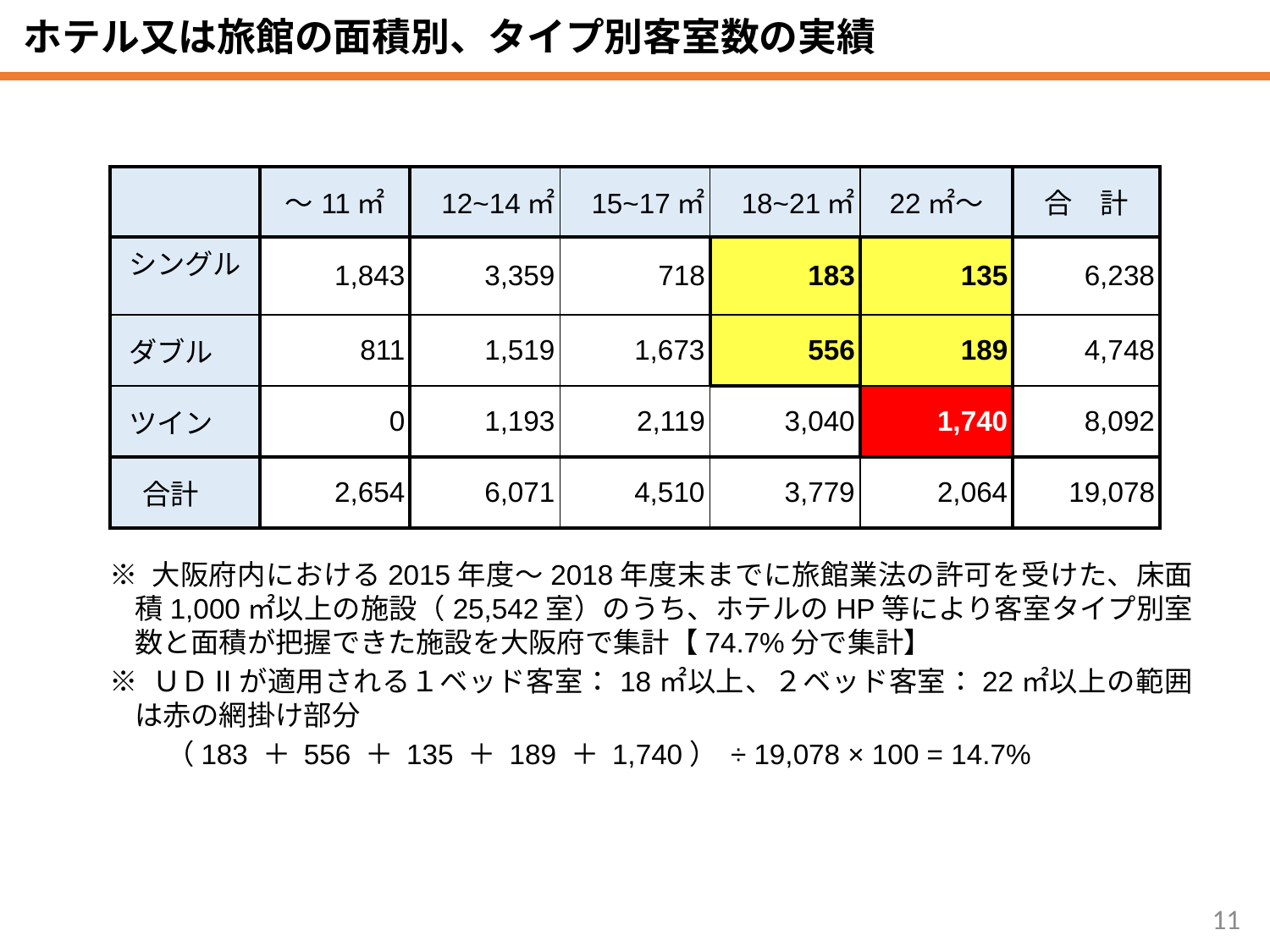

ホテル又は旅館の面積別、タイプ別客室数の実績
|  | ～11㎡ | 12~14㎡ | 15~17㎡ | 18~21㎡ | 22㎡～ | 合　計 |
| --- | --- | --- | --- | --- | --- | --- |
| シングル | 1,843 | 3,359 | 718 | 183 | 135 | 6,238 |
| ダブル | 811 | 1,519 | 1,673 | 556 | 189 | 4,748 |
| ツイン | 0 | 1,193 | 2,119 | 3,040 | 1,740 | 8,092 |
| 合計 | 2,654 | 6,071 | 4,510 | 3,779 | 2,064 | 19,078 |
※ 大阪府内における2015年度～2018年度末までに旅館業法の許可を受けた、床面積1,000㎡以上の施設（25,542室）のうち、ホテルのHP等により客室タイプ別室数と面積が把握できた施設を大阪府で集計【74.7%分で集計】
※ ＵＤⅡが適用される１ベッド客室：18㎡以上、２ベッド客室：22㎡以上の範囲は赤の網掛け部分
　　（183 ＋ 556 ＋ 135 ＋ 189 ＋ 1,740） ÷ 19,078 × 100 = 14.7%
11